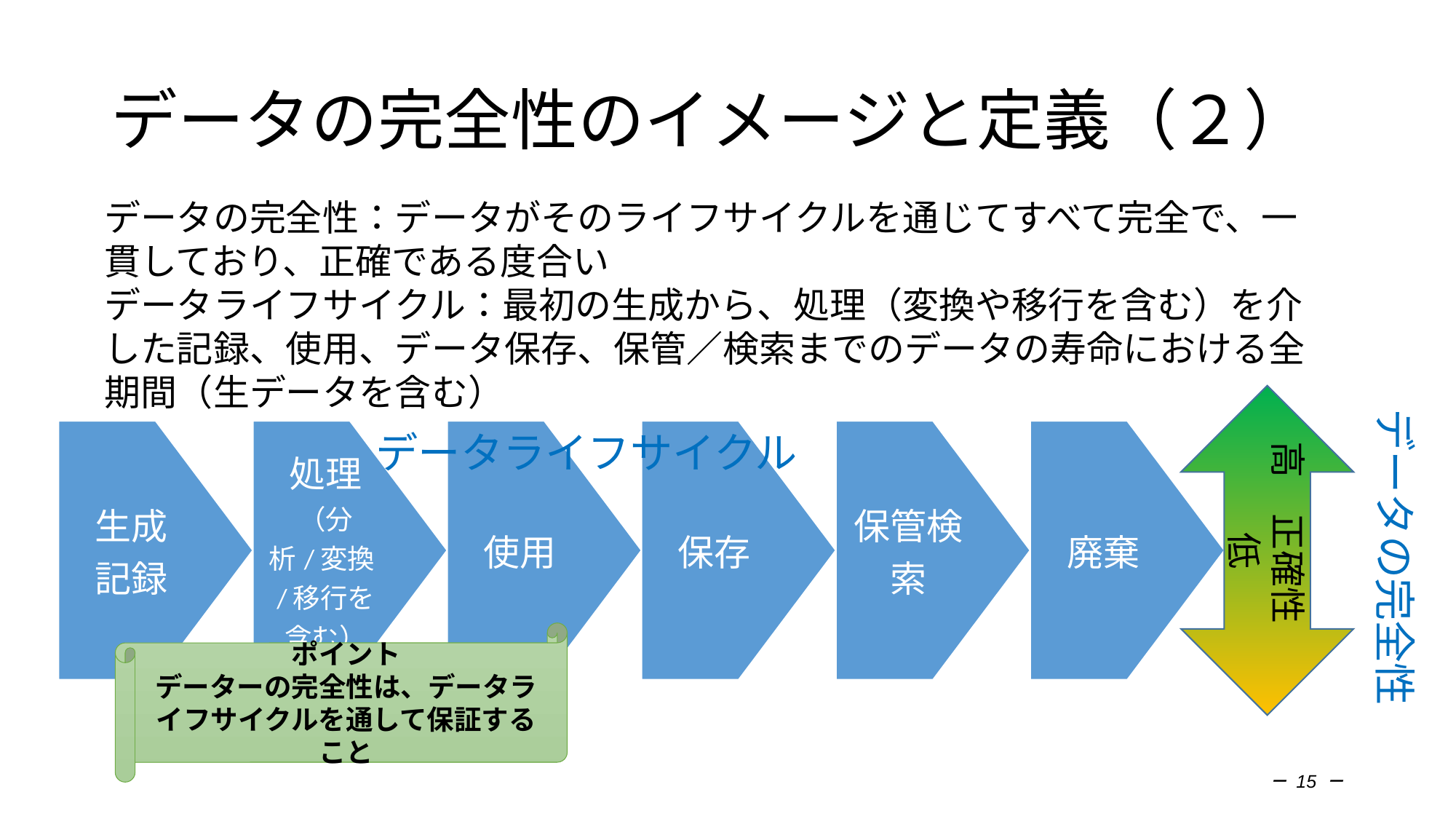

# データの完全性のイメージと定義（２）
データの完全性：データがそのライフサイクルを通じてすべて完全で、一貫しており、正確である度合い
データライフサイクル：最初の生成から、処理（変換や移行を含む）を介した記録、使用、データ保存、保管／検索までのデータの寿命における全期間（生データを含む）
高　正確性　低
データの完全性
生成
記録
使用
保存
保管検索
廃棄
データライフサイクル
ポイント
データーの完全性は、データライフサイクルを通して保証すること
－ 15 －